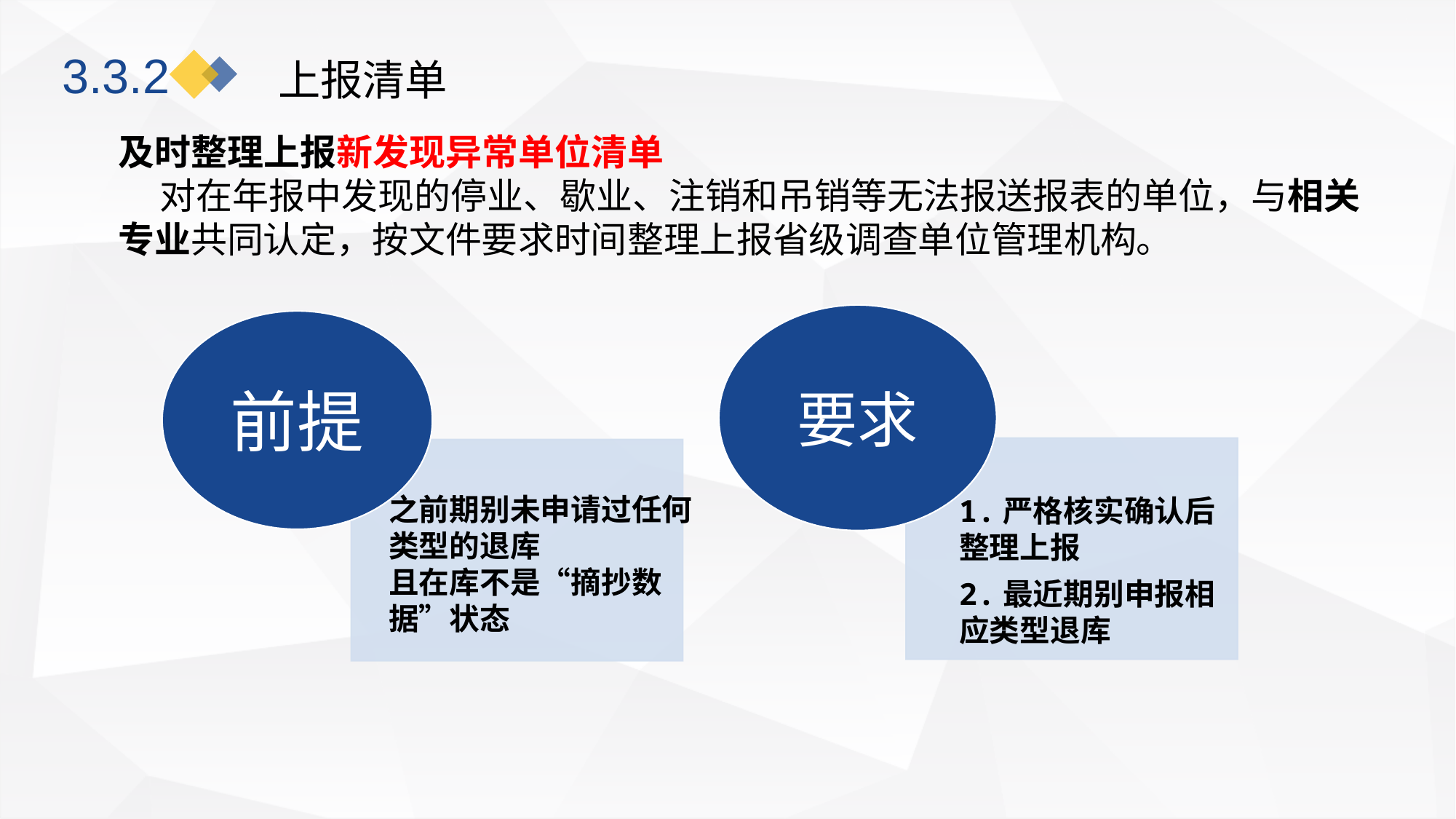

上报清单
3.3.2

及时整理上报新发现异常单位清单
    对在年报中发现的停业、歇业、注销和吊销等无法报送报表的单位，与相关专业共同认定，按文件要求时间整理上报省级调查单位管理机构。

前提

1.严格核实确认后整理上报
2.最近期别申报相应类型退库
要求
之前期别未申请过任何类型的退库
且在库不是“摘抄数据”状态